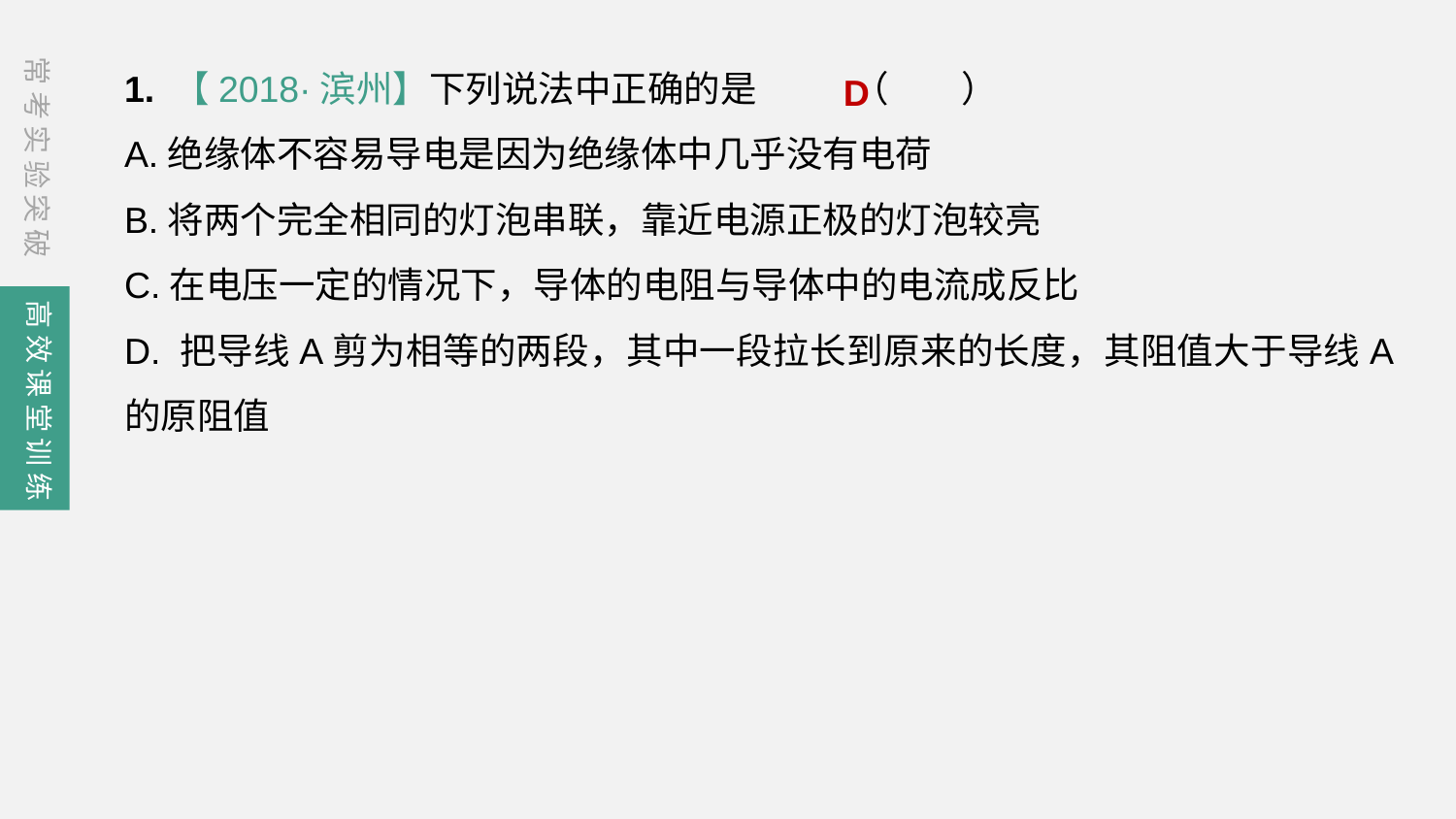

1. 【2018·滨州】下列说法中正确的是	（　　）
A.绝缘体不容易导电是因为绝缘体中几乎没有电荷
B.将两个完全相同的灯泡串联，靠近电源正极的灯泡较亮
C.在电压一定的情况下，导体的电阻与导体中的电流成反比
D. 把导线A剪为相等的两段，其中一段拉长到原来的长度，其阻值大于导线A的原阻值
D
常考实验突破

高效课堂训练